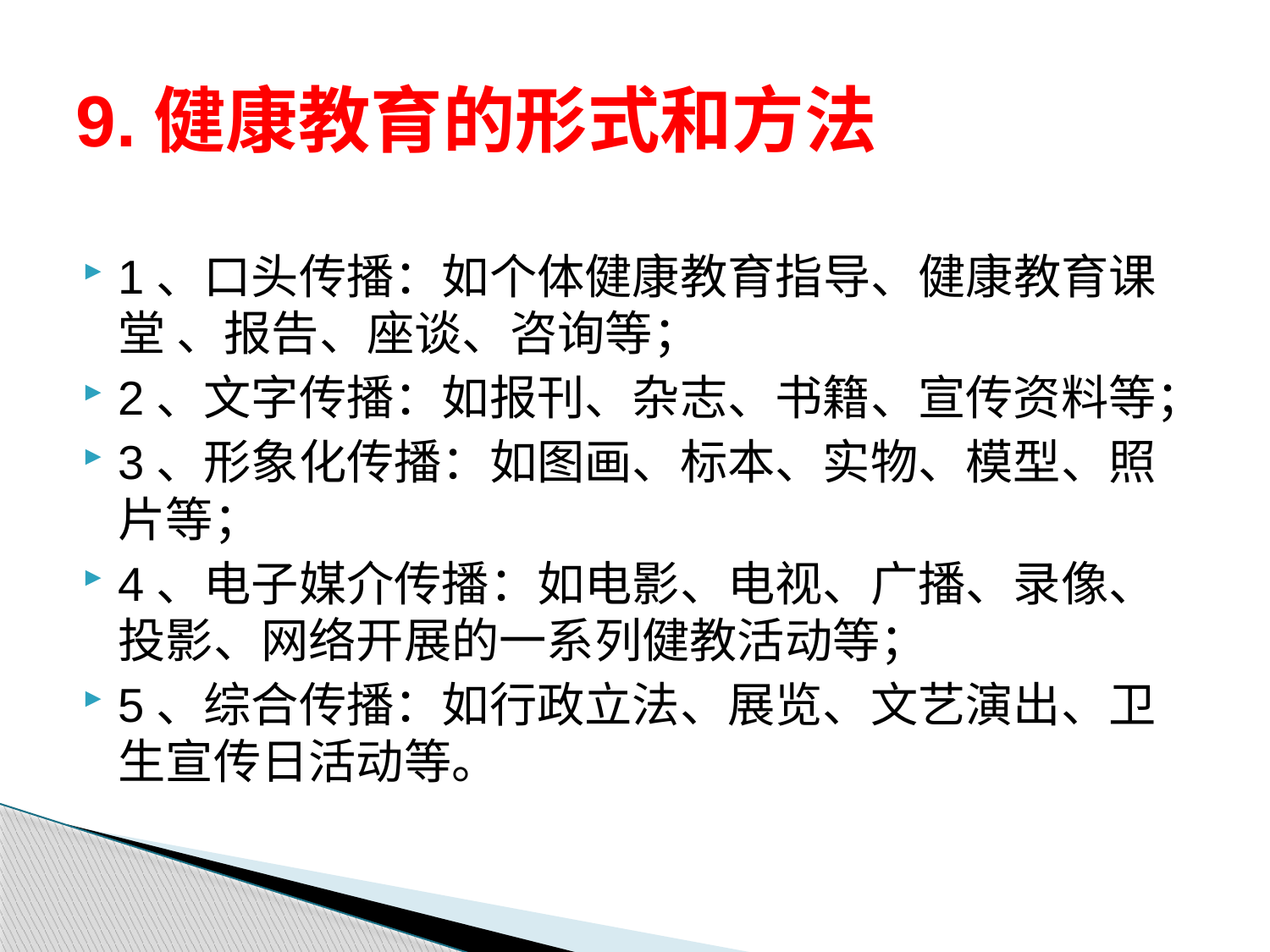

# 9.健康教育的形式和方法

1、口头传播：如个体健康教育指导、健康教育课堂 、报告、座谈、咨询等；
2、文字传播：如报刊、杂志、书籍、宣传资料等；
3、形象化传播：如图画、标本、实物、模型、照片等；
4、电子媒介传播：如电影、电视、广播、录像、投影、网络开展的一系列健教活动等；
5、综合传播：如行政立法、展览、文艺演出、卫生宣传日活动等。